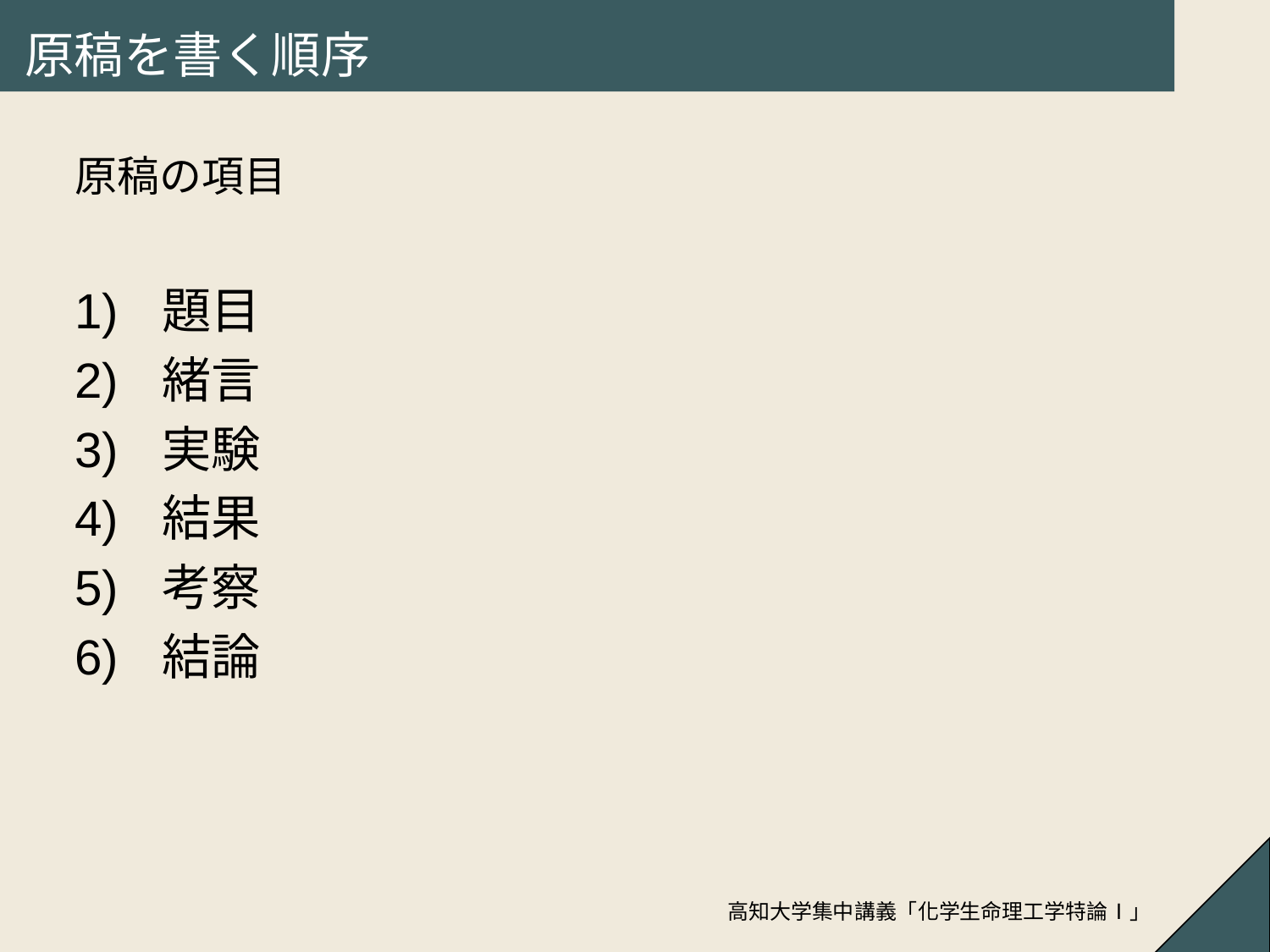

# 原稿を書く順序
原稿の項目

1)	題目
2)	緒言
3)	実験
4)	結果
5)	考察
6)	結論